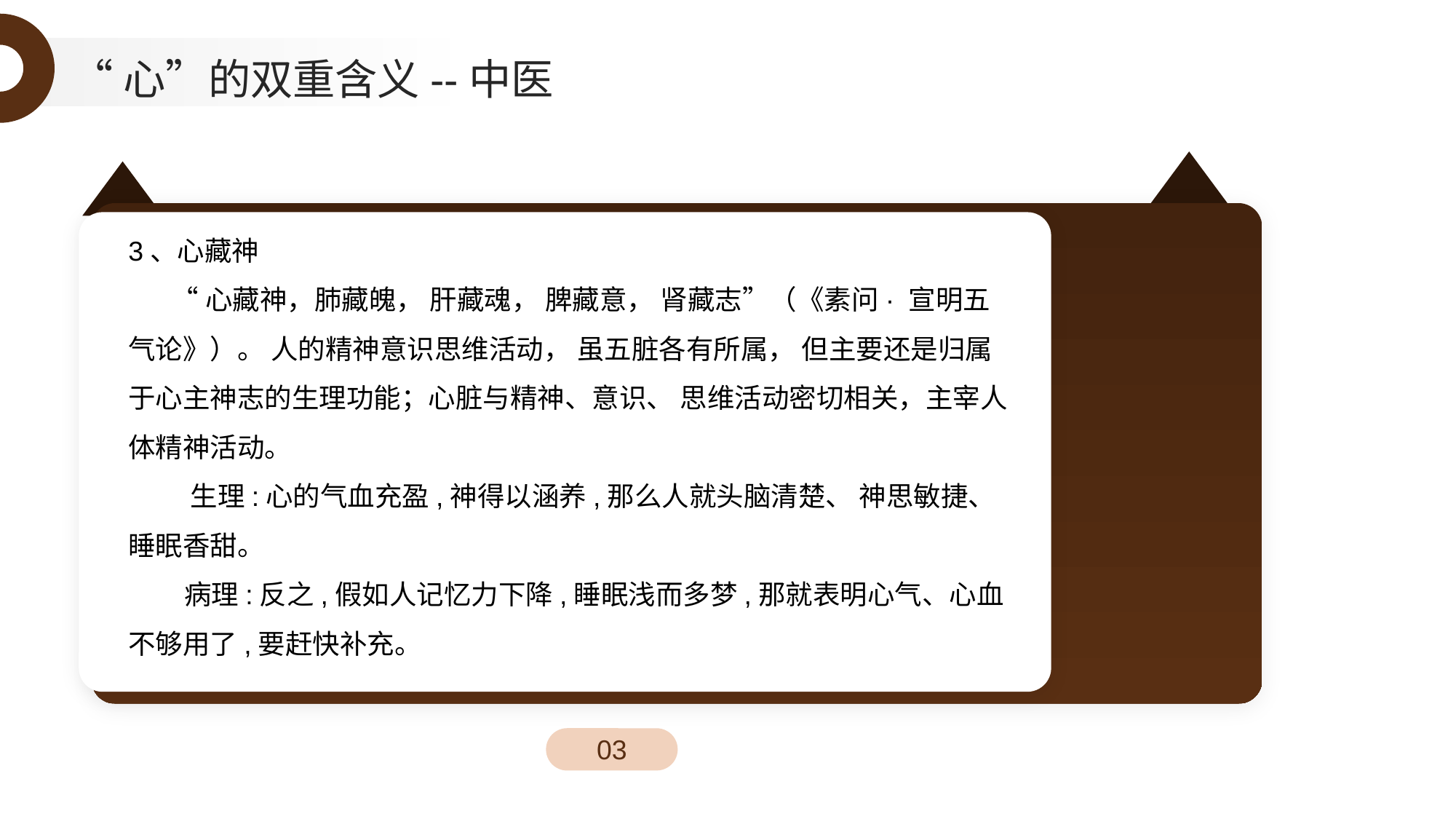

“心”的双重含义--中医
心脏器官功能（中医视角）

3、心藏神
       “心藏神，肺藏魄， 肝藏魂， 脾藏意， 肾藏志”（《素问· 宣明五气论》）。 人的精神意识思维活动， 虽五脏各有所属， 但主要还是归属于心主神志的生理功能；心脏与精神、意识、 思维活动密切相关，主宰人体精神活动。
         生理:心的气血充盈,神得以涵养,那么人就头脑清楚、 神思敏捷、 睡眠香甜。
        病理:反之,假如人记忆力下降,睡眠浅而多梦,那就表明心气、心血不够用了,要赶快补充。
03